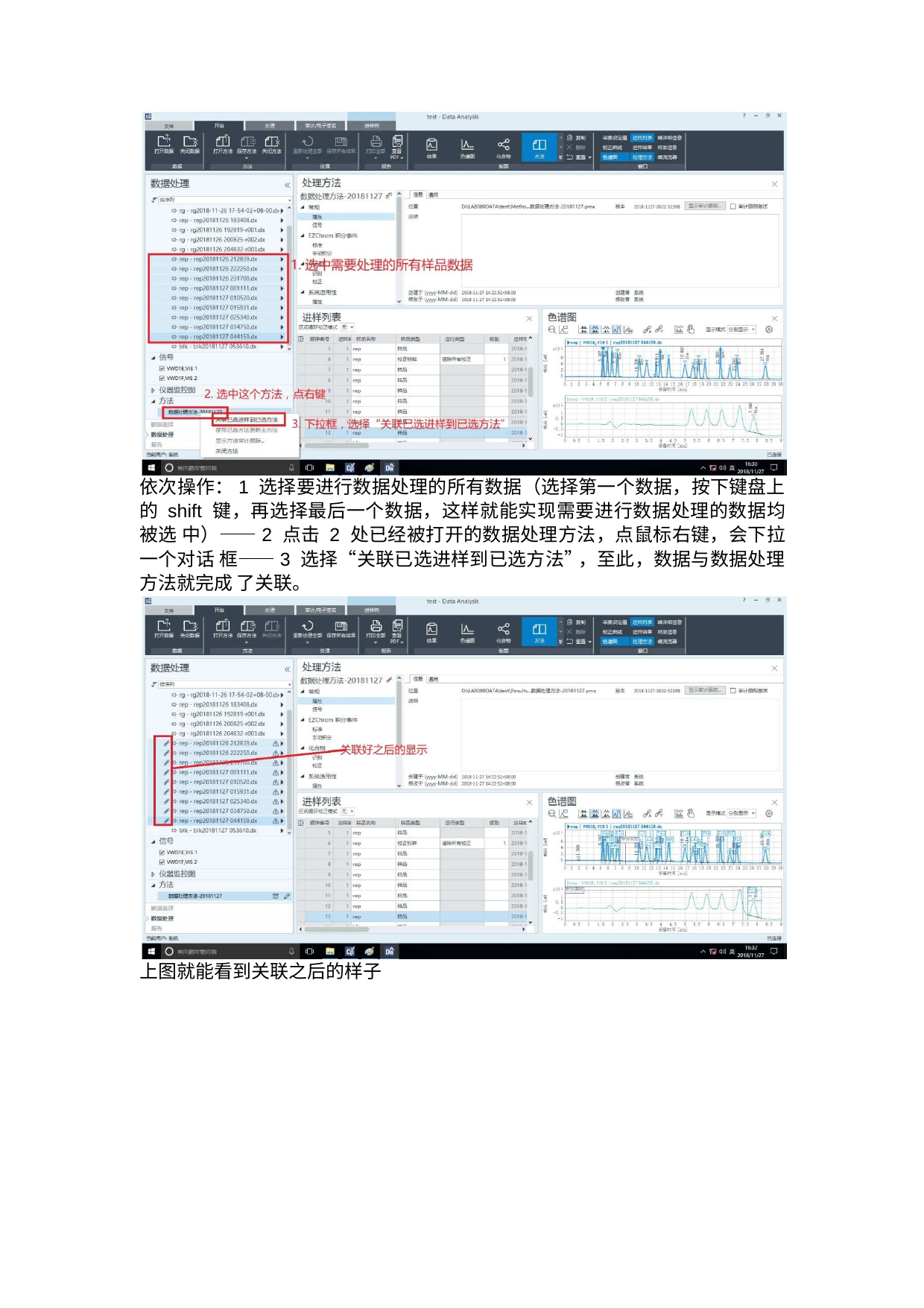

依次操作：1 选择要进行数据处理的所有数据（选择第一个数据，按下键盘上的 shift 键，再选择最后一个数据，这样就能实现需要进行数据处理的数据均被选 中）——2 点击 2 处已经被打开的数据处理方法，点鼠标右键，会下拉一个对话 框——3 选择“关联已选进样到已选方法”，至此，数据与数据处理方法就完成 了关联。

上图就能看到关联之后的样子